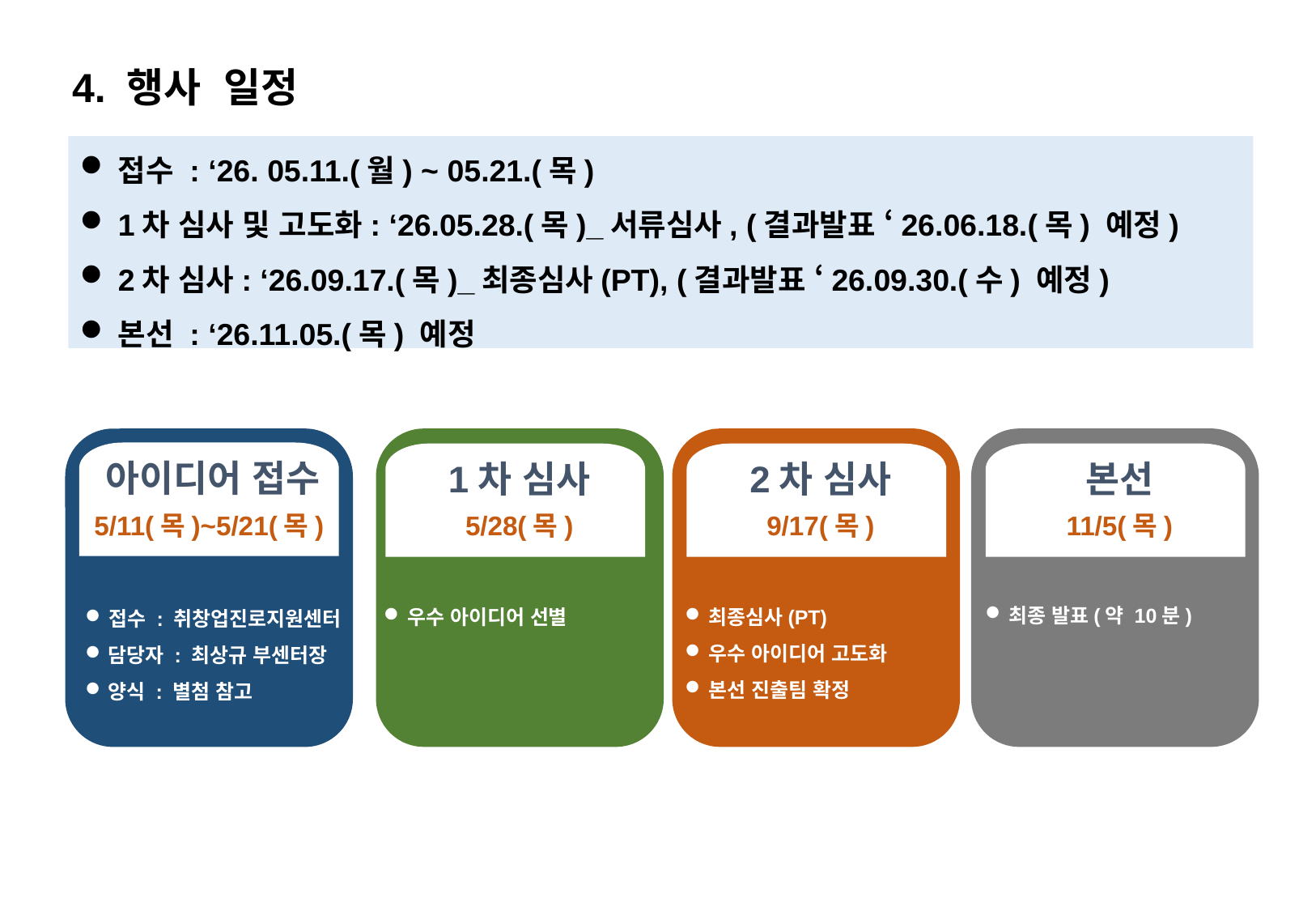

4. 행사  일정
접수 : ‘26. 05.11.(월) ~ 05.21.(목)
1차 심사 및 고도화: ‘26.05.28.(목)_서류심사, (결과발표 ‘26.06.18.(목) 예정)
2차 심사: ‘26.09.17.(목)_최종심사(PT), (결과발표 ‘26.09.30.(수) 예정)
본선 : ‘26.11.05.(목) 예정

아이디어 접수
1차 심사
2차 심사
본선
5/11(목)~5/21(목)
5/28(목)
9/17(목)
11/5(목)
최종 발표(약 10분)
우수 아이디어 선별
최종심사(PT)
우수 아이디어 고도화
본선 진출팀 확정
접수 : 취창업진로지원센터
담당자 : 최상규 부센터장
양식 : 별첨 참고